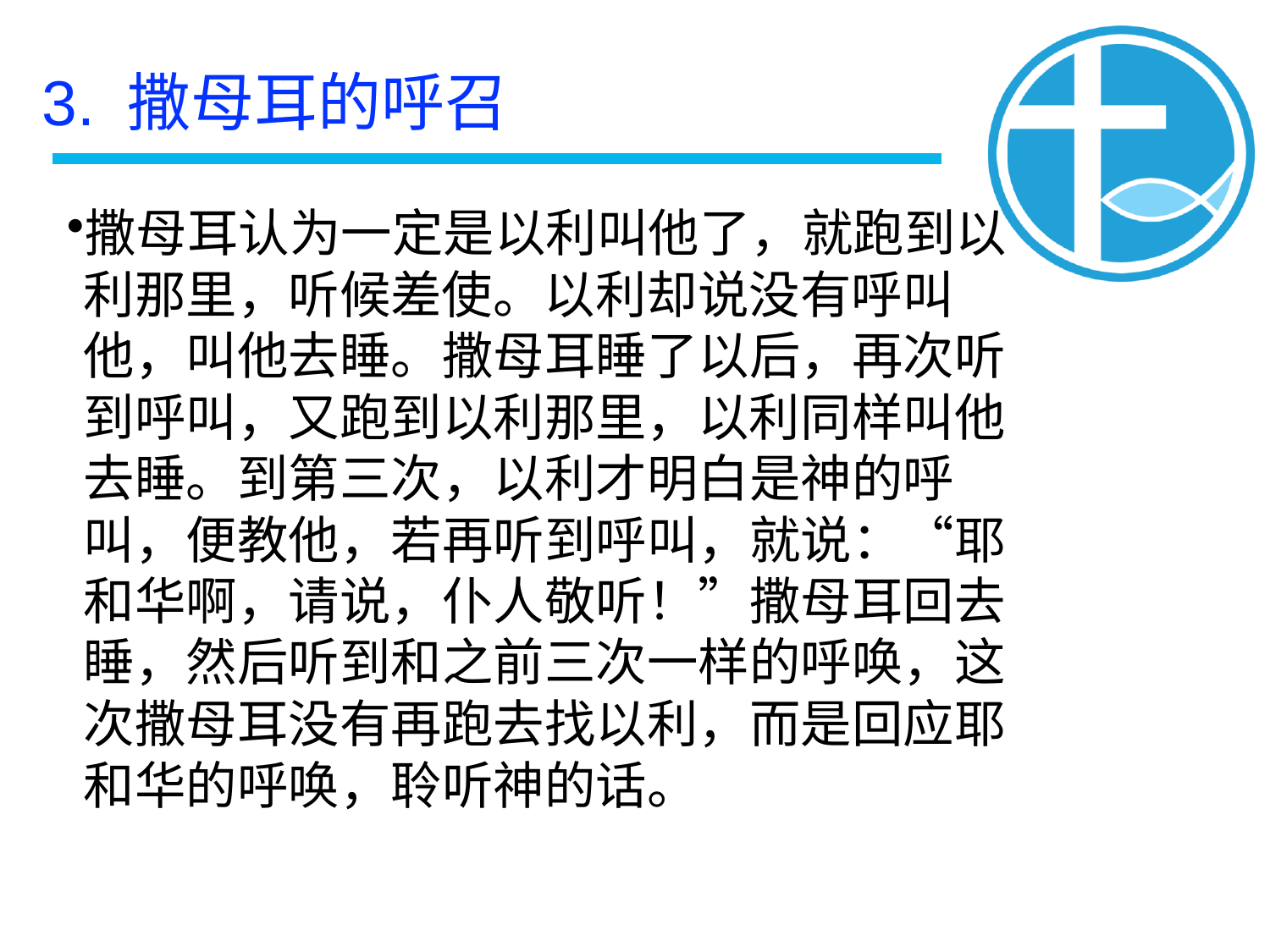

3. 撒母耳的呼召
撒母耳认为一定是以利叫他了，就跑到以利那里，听候差使。以利却说没有呼叫他，叫他去睡。撒母耳睡了以后，再次听到呼叫，又跑到以利那里，以利同样叫他去睡。到第三次，以利才明白是神的呼叫，便教他，若再听到呼叫，就说：“耶和华啊，请说，仆人敬听！”撒母耳回去睡，然后听到和之前三次一样的呼唤，这次撒母耳没有再跑去找以利，而是回应耶和华的呼唤，聆听神的话。